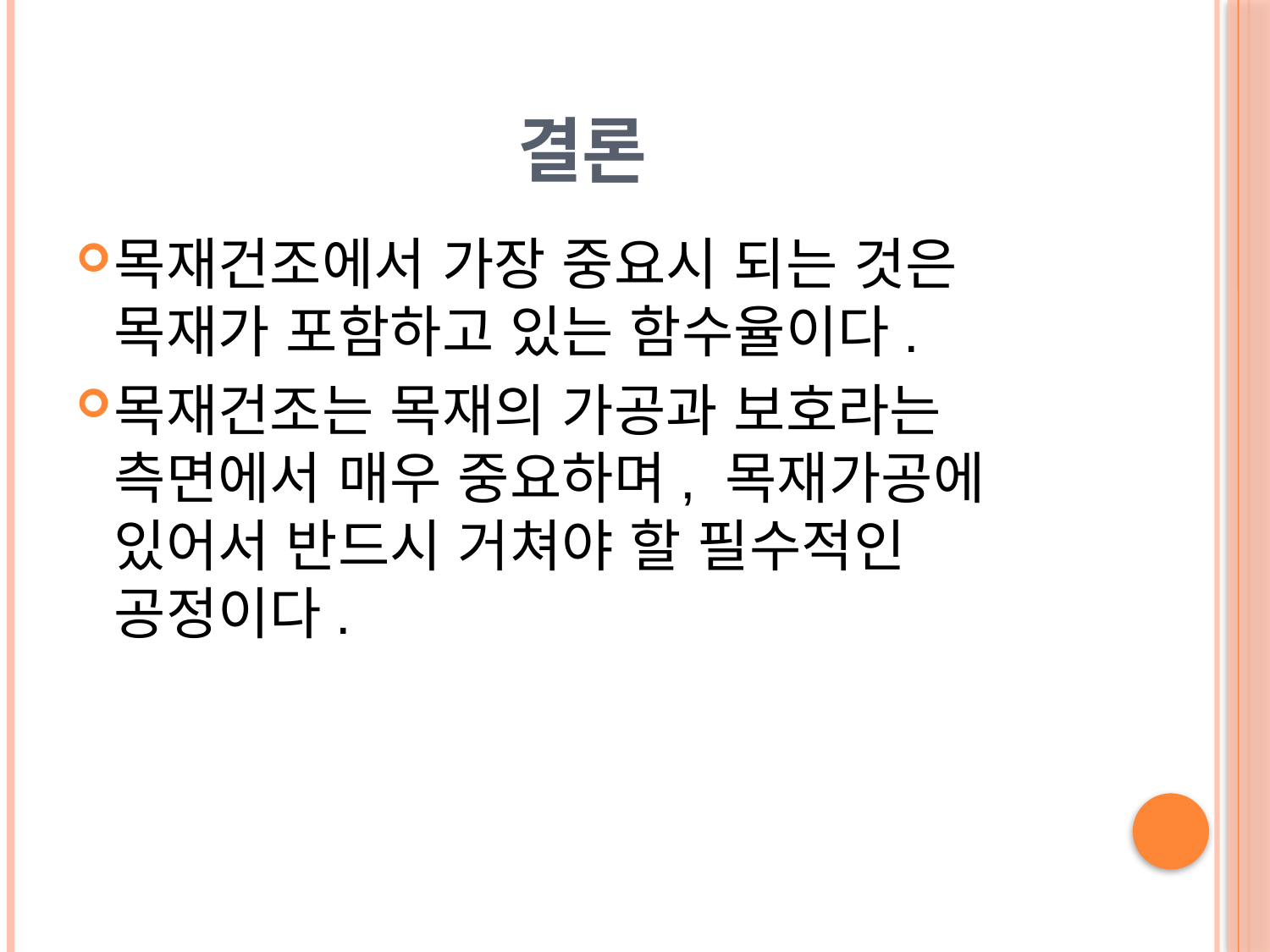

# 결론
목재건조에서 가장 중요시 되는 것은 목재가 포함하고 있는 함수율이다.
목재건조는 목재의 가공과 보호라는 측면에서 매우 중요하며, 목재가공에 있어서 반드시 거쳐야 할 필수적인 공정이다.